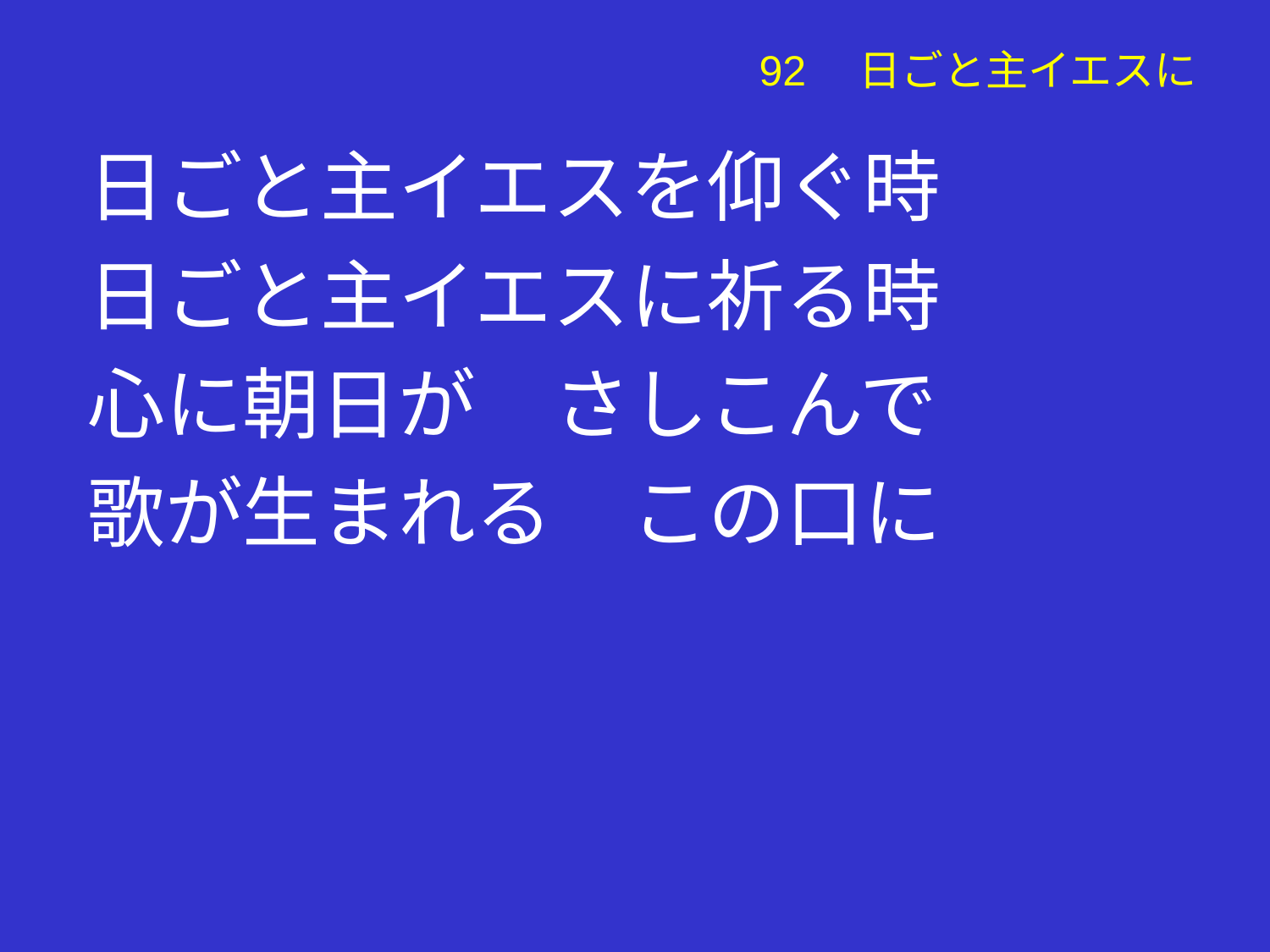

# 92　日ごと主イエスに
日ごと主イエスを仰ぐ時
日ごと主イエスに祈る時
心に朝日が　さしこんで
歌が生まれる　この口に